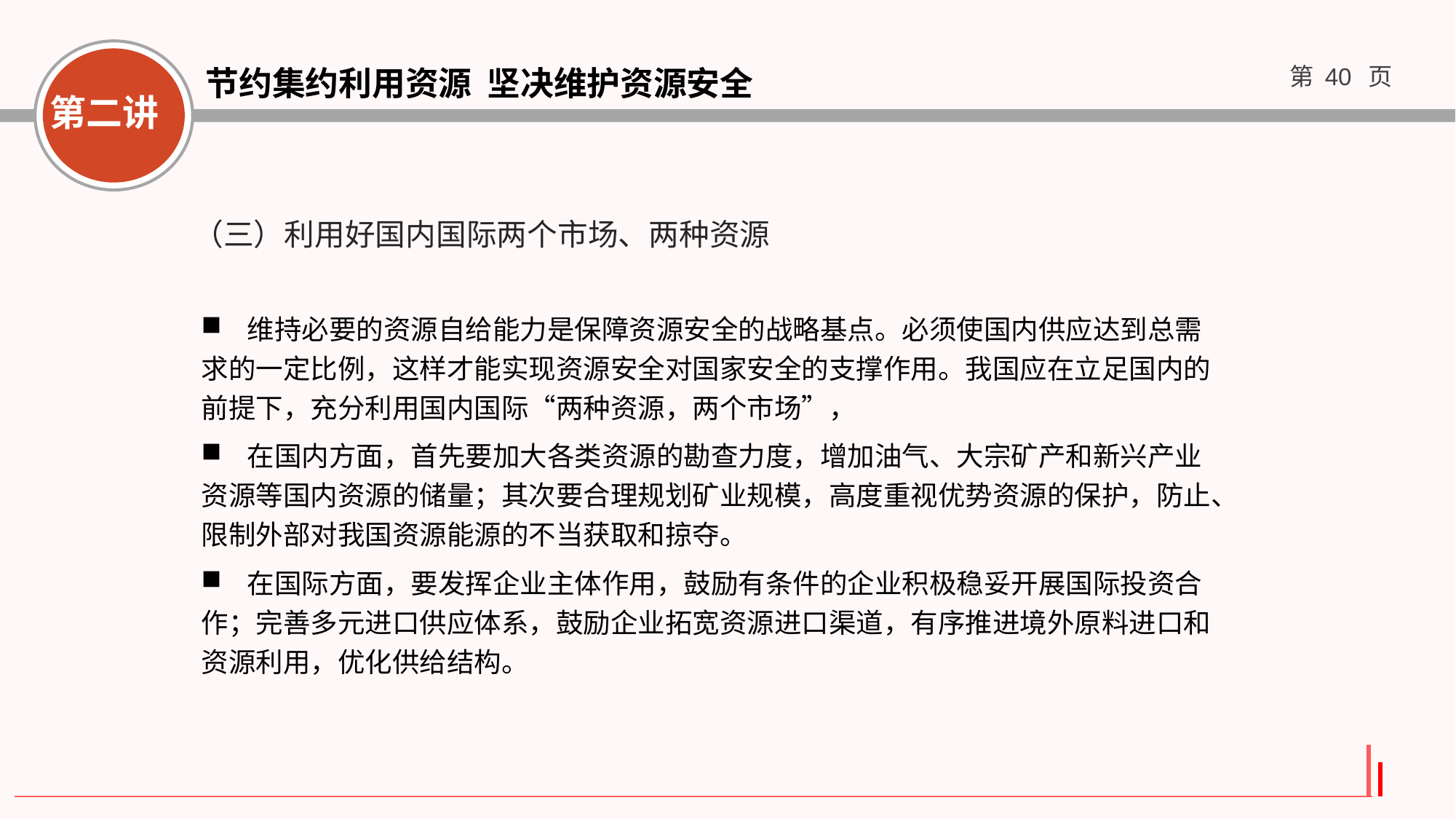

（三）利用好国内国际两个市场、两种资源
   维持必要的资源自给能力是保障资源安全的战略基点。必须使国内供应达到总需求的一定比例，这样才能实现资源安全对国家安全的支撑作用。我国应在立足国内的前提下，充分利用国内国际“两种资源，两个市场”，
   在国内方面，首先要加大各类资源的勘查力度，增加油气、大宗矿产和新兴产业资源等国内资源的储量；其次要合理规划矿业规模，高度重视优势资源的保护，防止、限制外部对我国资源能源的不当获取和掠夺。
   在国际方面，要发挥企业主体作用，鼓励有条件的企业积极稳妥开展国际投资合作；完善多元进口供应体系，鼓励企业拓宽资源进口渠道，有序推进境外原料进口和资源利用，优化供给结构。